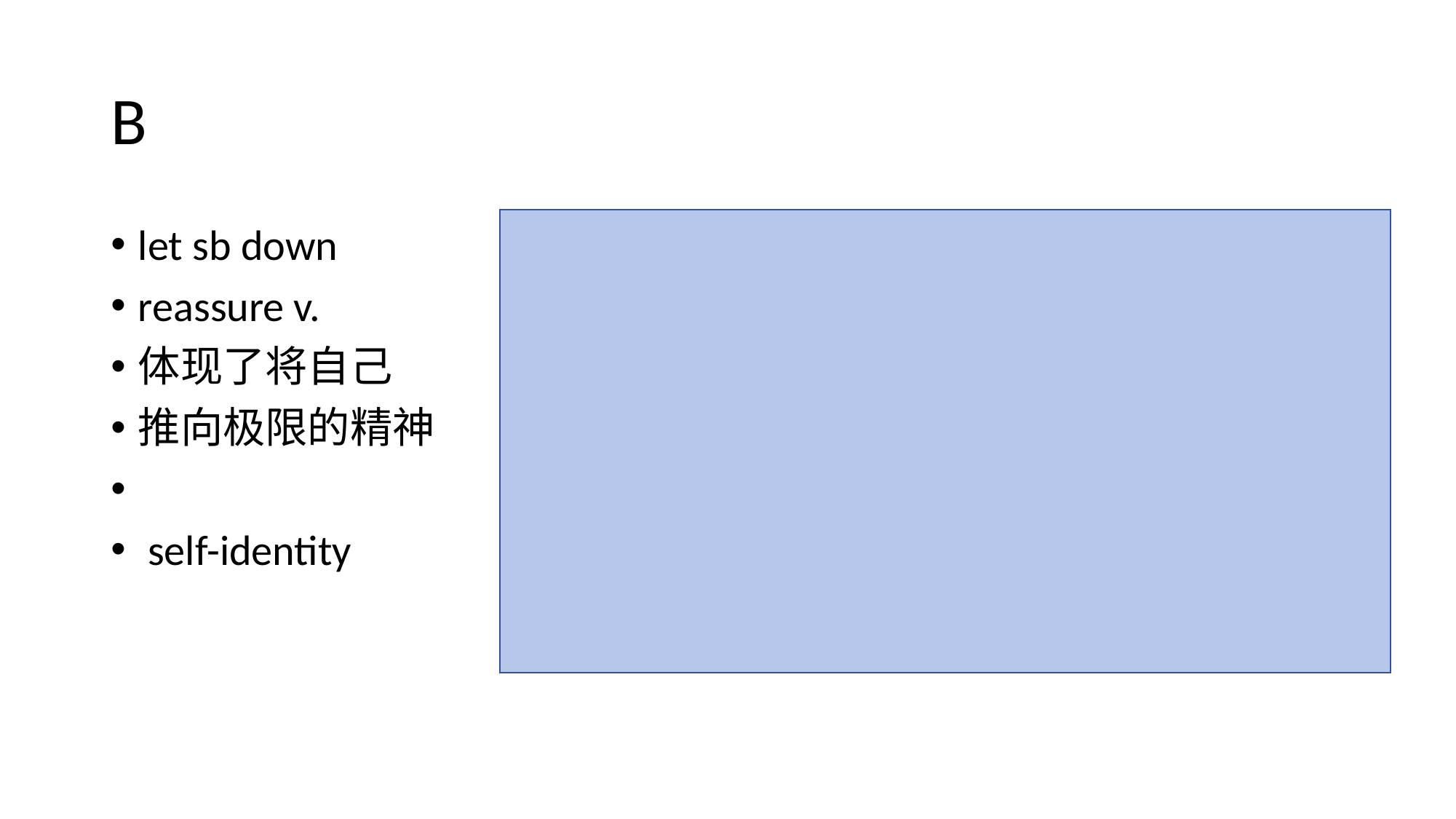

# B

let sb down                    让某人失望
reassure v.                      使...安心
体现了将自己
推向极限的精神
                                        embody the spirit of pushing myself to the limit
 self-identity                  自我认同  （能力价值角色)